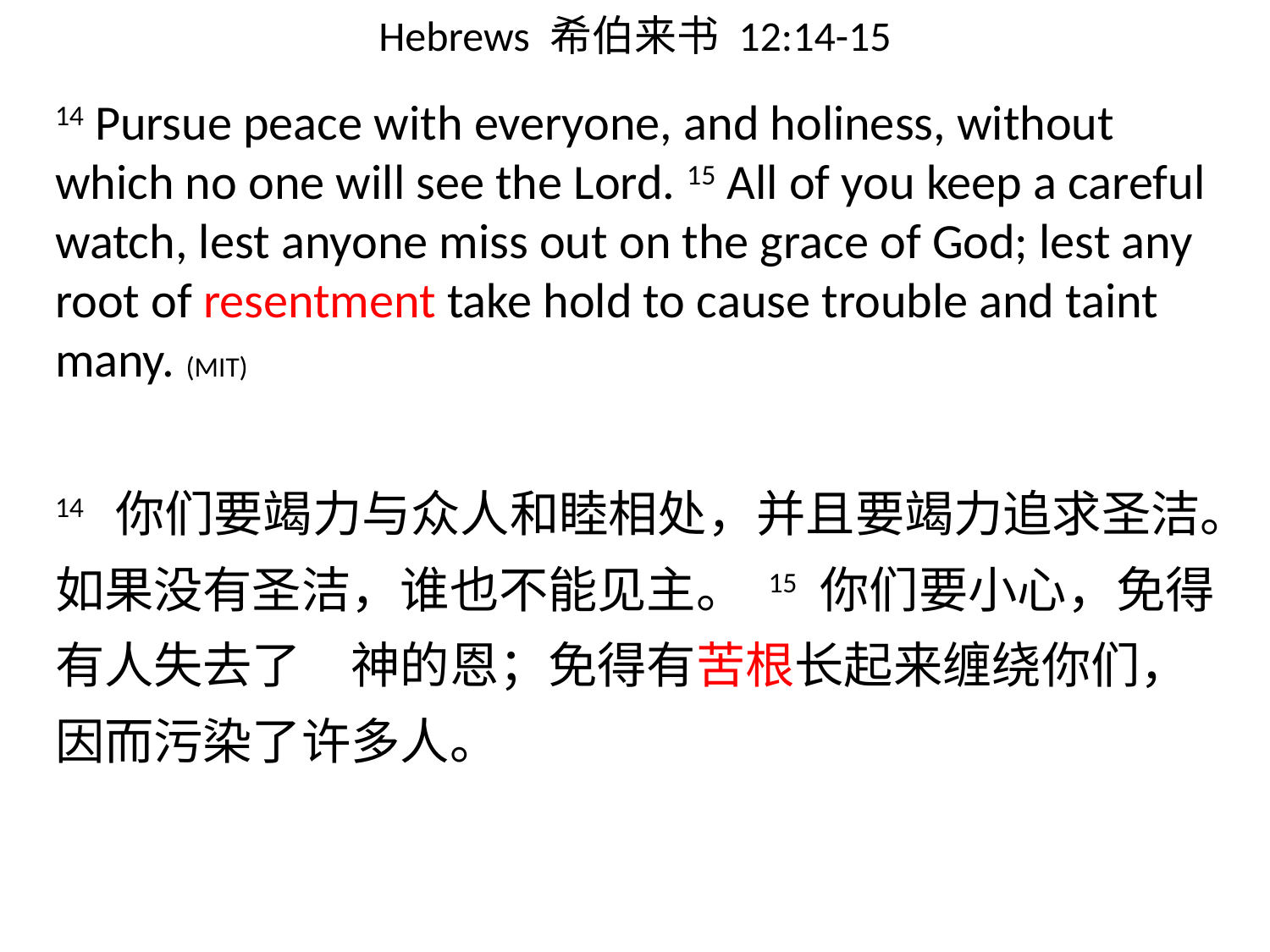

# Hebrews 希伯来书 12:14-15
14 Pursue peace with everyone, and holiness, without which no one will see the Lord. 15 All of you keep a careful watch, lest anyone miss out on the grace of God; lest any root of resentment take hold to cause trouble and taint many. (MIT)

14   你们要竭力与众人和睦相处，并且要竭力追求圣洁。如果没有圣洁，谁也不能见主。 15 你们要小心，免得有人失去了　神的恩；免得有苦根长起来缠绕你们，因而污染了许多人。